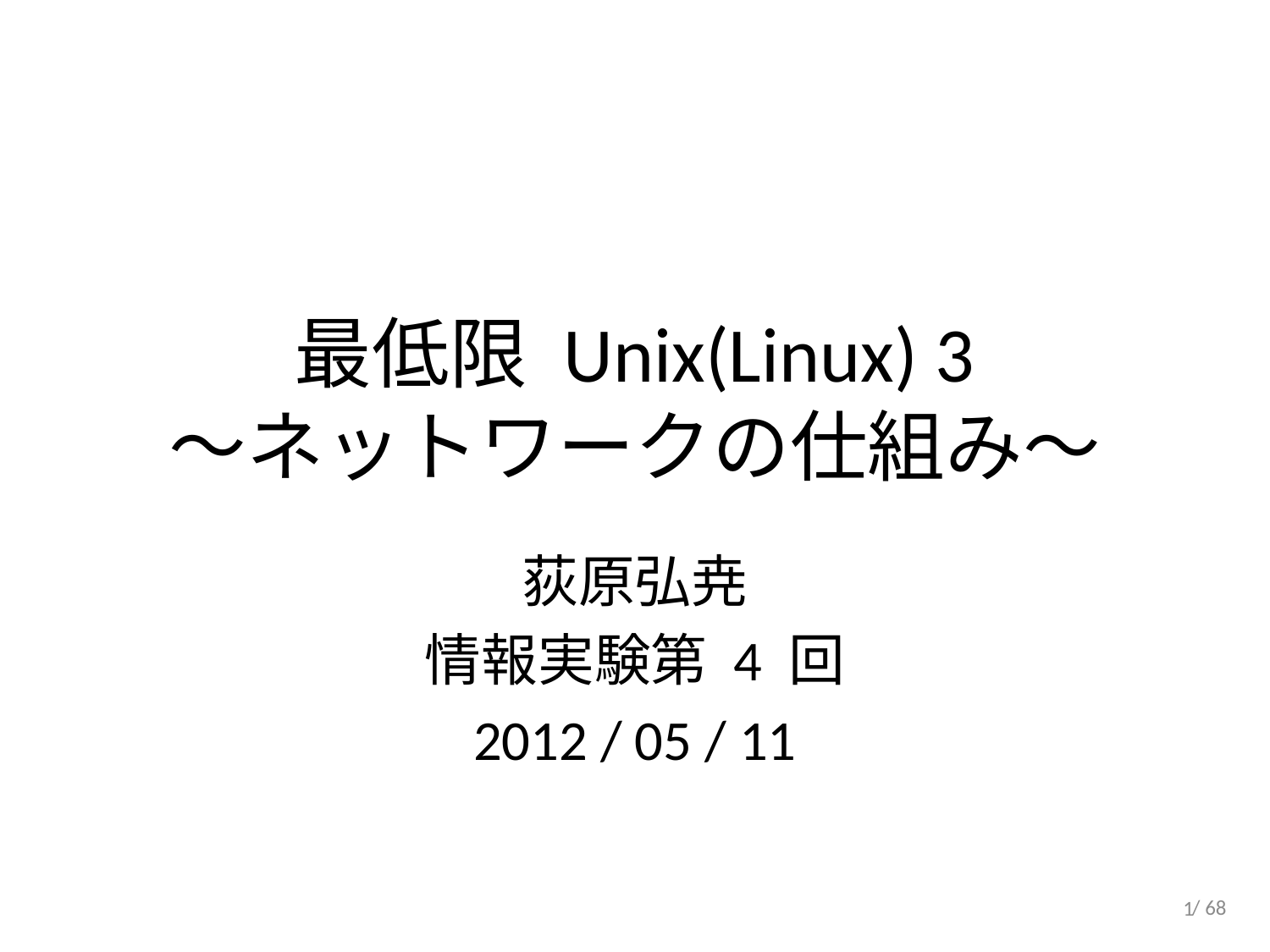

# 最低限 Unix(Linux) 3 ～ネットワークの仕組み～
荻原弘尭
情報実験第 4 回
2012 / 05 / 11
1